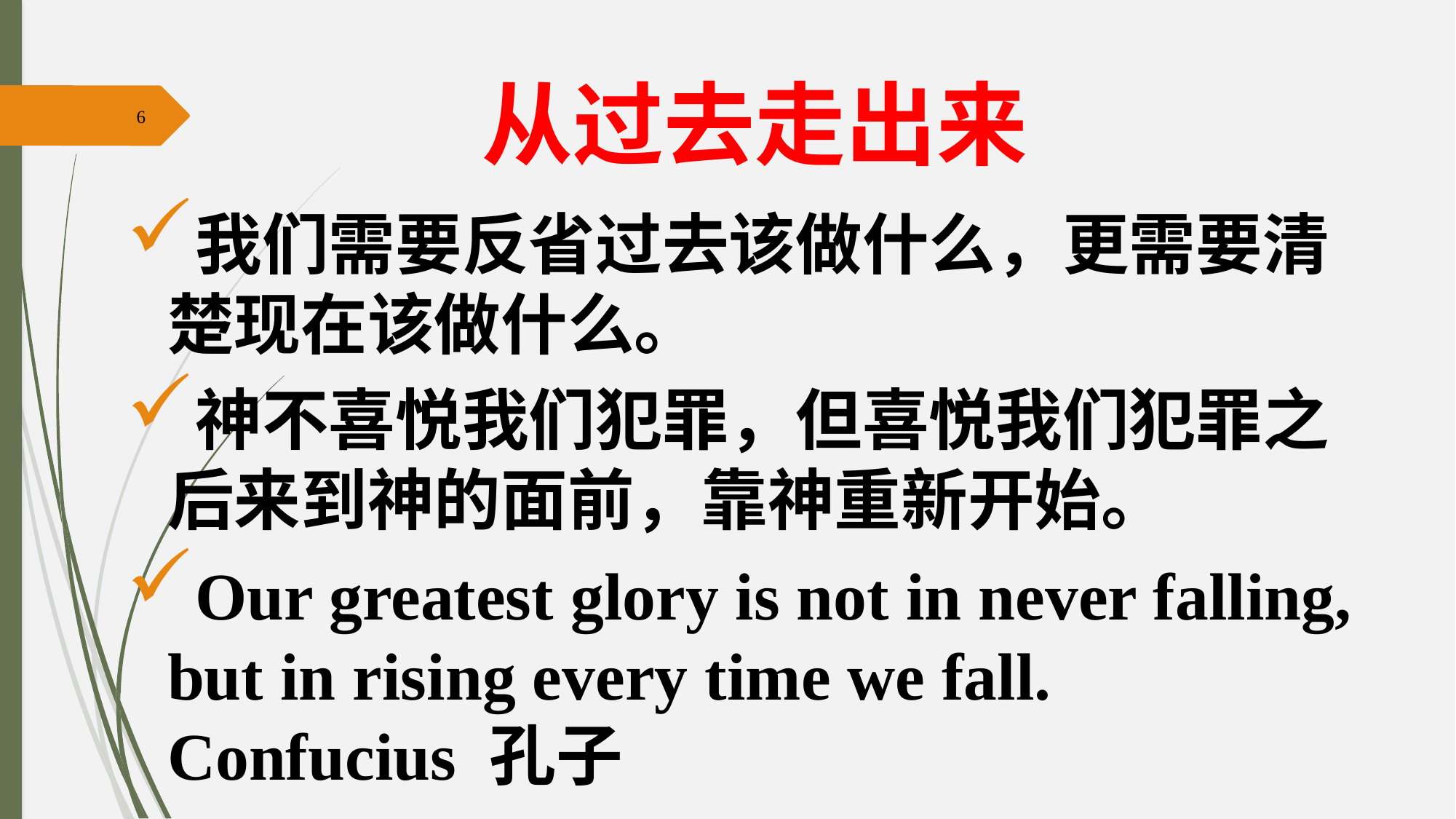

从过去走出来
我们需要反省过去该做什么，更需要清楚现在该做什么。
神不喜悦我们犯罪，但喜悦我们犯罪之后来到神的面前，靠神重新开始。
Our greatest glory is not in never falling, but in rising every time we fall. Confucius 孔子
6